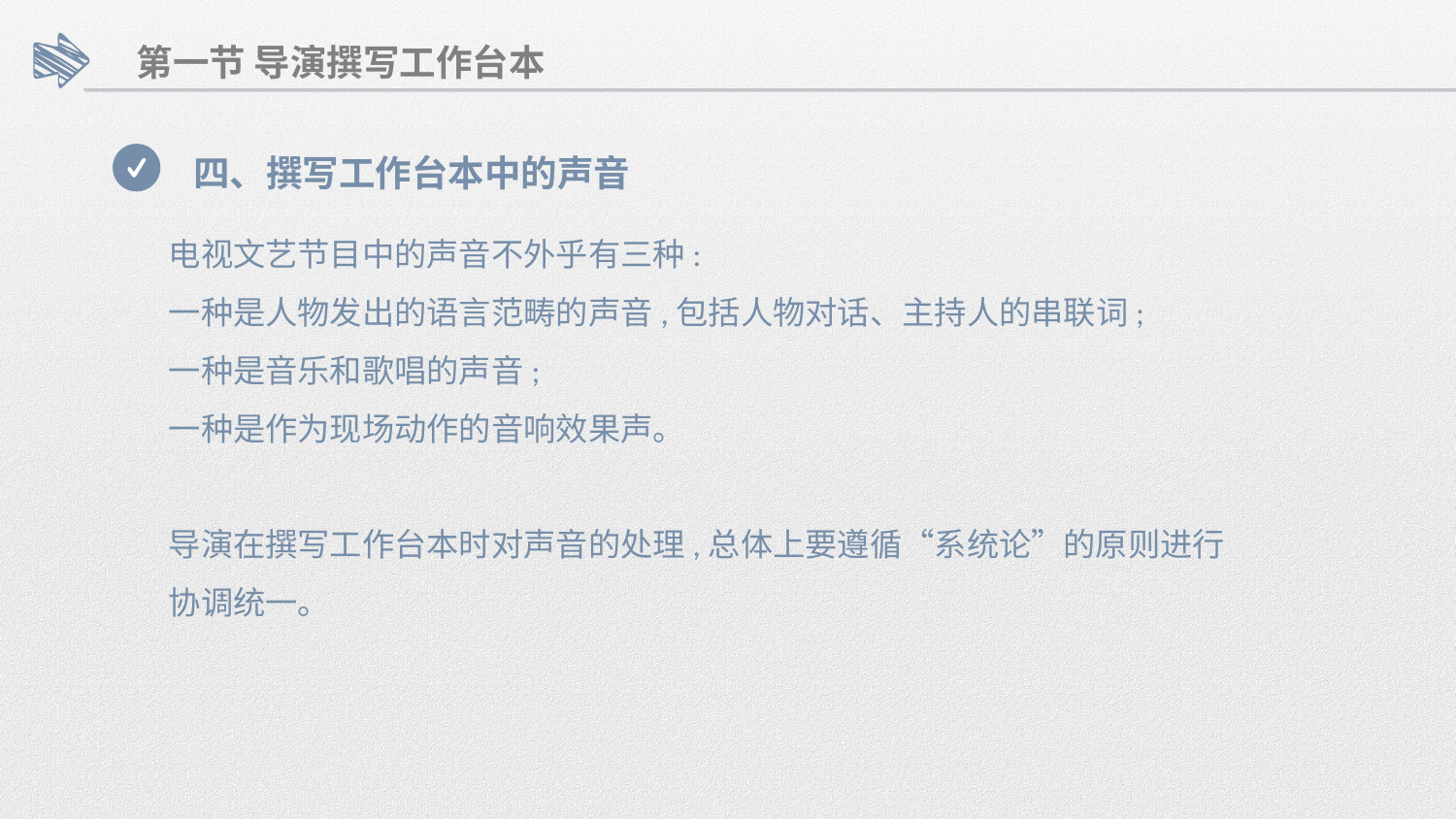

第一节 导演撰写工作台本
四、撰写工作台本中的声音

电视文艺节目中的声音不外乎有三种:
一种是人物发出的语言范畴的声音,包括人物对话、主持人的串联词;
一种是音乐和歌唱的声音;
一种是作为现场动作的音响效果声。

导演在撰写工作台本时对声音的处理,总体上要遵循“系统论”的原则进行
协调统一。